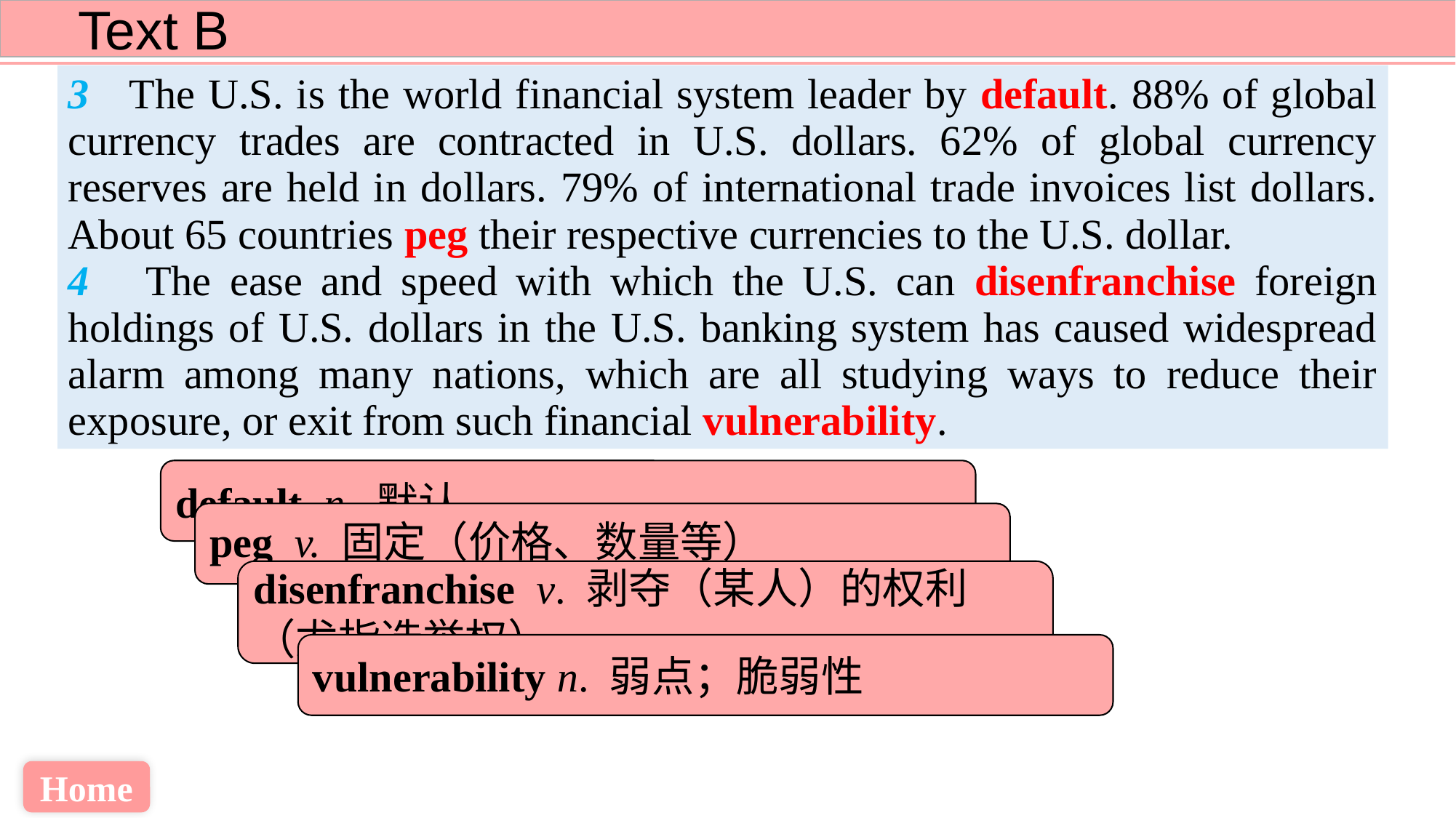

3   The U.S. is the world financial system leader by default. 88% of global currency trades are contracted in U.S. dollars. 62% of global currency reserves are held in dollars. 79% of international trade invoices list dollars. About 65 countries peg their respective currencies to the U.S. dollar.
4   The ease and speed with which the U.S. can disenfranchise foreign holdings of U.S. dollars in the U.S. banking system has caused widespread alarm among many nations, which are all studying ways to reduce their exposure, or exit from such financial vulnerability.

default  n. 默认
peg  v. 固定（价格、数量等）
disenfranchise  v. 剥夺（某人）的权利（尤指选举权）
vulnerability n. 弱点；脆弱性